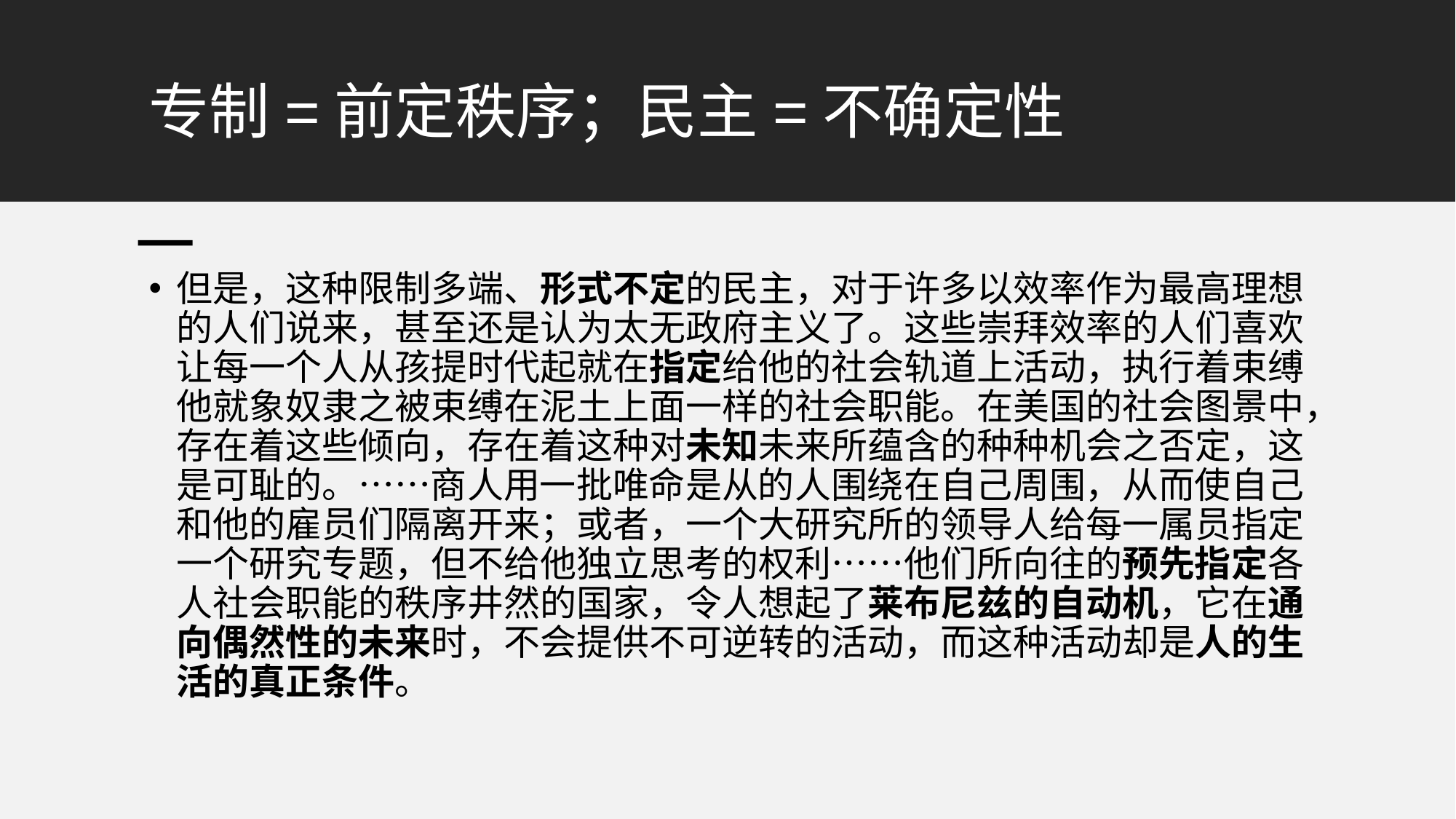

# 专制=前定秩序；民主=不确定性

但是，这种限制多端、形式不定的民主，对于许多以效率作为最高理想的人们说来，甚至还是认为太无政府主义了。这些崇拜效率的人们喜欢让每一个人从孩提时代起就在指定给他的社会轨道上活动，执行着束缚他就象奴隶之被束缚在泥土上面一样的社会职能。在美国的社会图景中，存在着这些倾向，存在着这种对未知未来所蕴含的种种机会之否定，这是可耻的。……商人用一批唯命是从的人围绕在自己周围，从而使自己和他的雇员们隔离开来；或者，一个大研究所的领导人给每一属员指定一个研究专题，但不给他独立思考的权利……他们所向往的预先指定各人社会职能的秩序井然的国家，令人想起了莱布尼兹的自动机，它在通向偶然性的未来时，不会提供不可逆转的活动，而这种活动却是人的生活的真正条件。